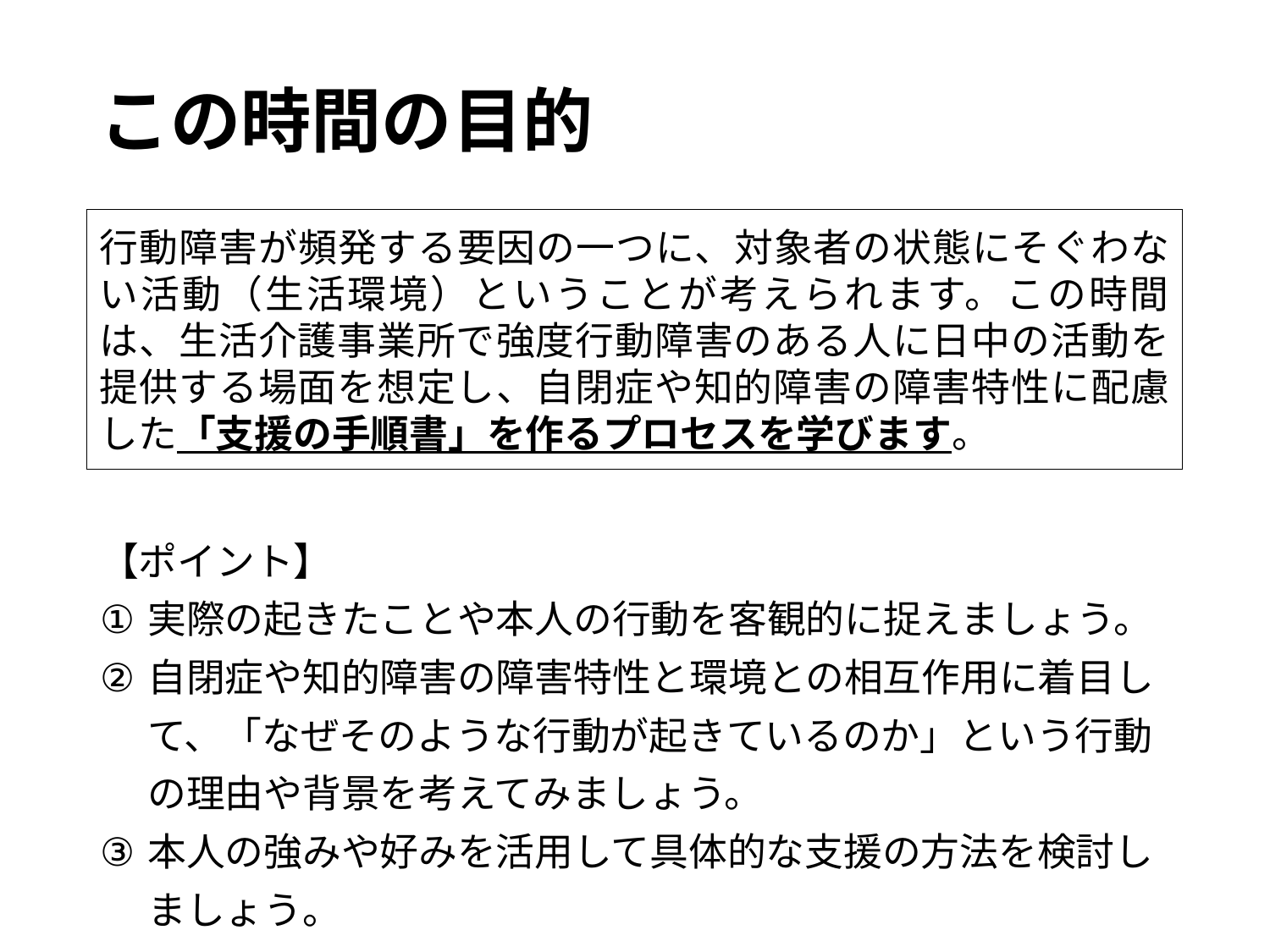

# この時間の目的
行動障害が頻発する要因の一つに、対象者の状態にそぐわない活動（生活環境）ということが考えられます。この時間は、生活介護事業所で強度行動障害のある人に日中の活動を提供する場面を想定し、自閉症や知的障害の障害特性に配慮した「支援の手順書」を作るプロセスを学びます。
【ポイント】
実際の起きたことや本人の行動を客観的に捉えましょう。
自閉症や知的障害の障害特性と環境との相互作用に着目して、「なぜそのような行動が起きているのか」という行動の理由や背景を考えてみましょう。
本人の強みや好みを活用して具体的な支援の方法を検討しましょう。